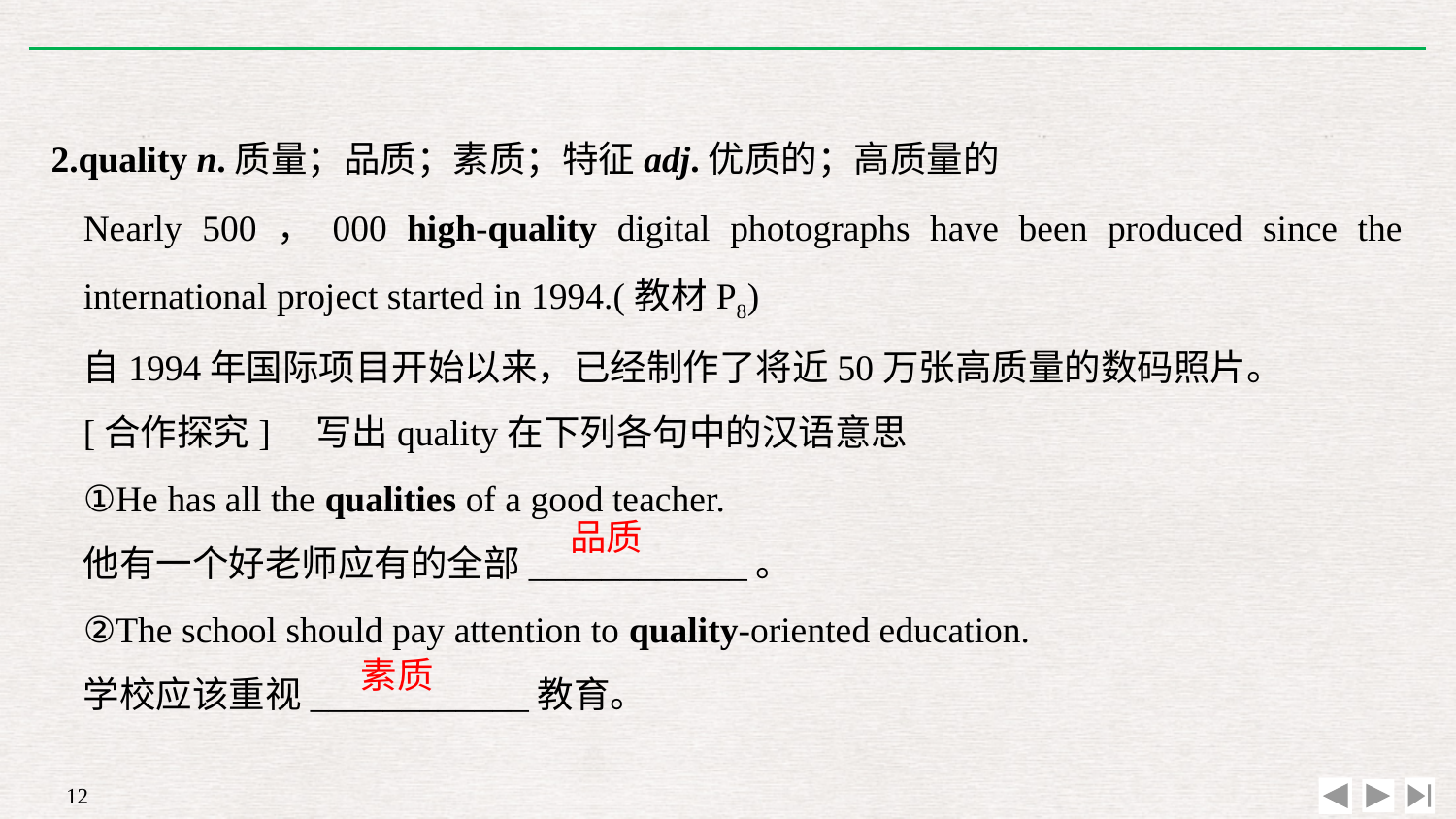

2.quality n.质量；品质；素质；特征adj.优质的；高质量的
Nearly 500，000 high-quality digital photographs have been produced since the international project started in 1994.(教材P8)
自1994年国际项目开始以来，已经制作了将近50万张高质量的数码照片。
[合作探究]　写出quality在下列各句中的汉语意思
①He has all the qualities of a good teacher.
他有一个好老师应有的全部____________。
②The school should pay attention to quality-oriented education.
学校应该重视____________教育。
品质
素质